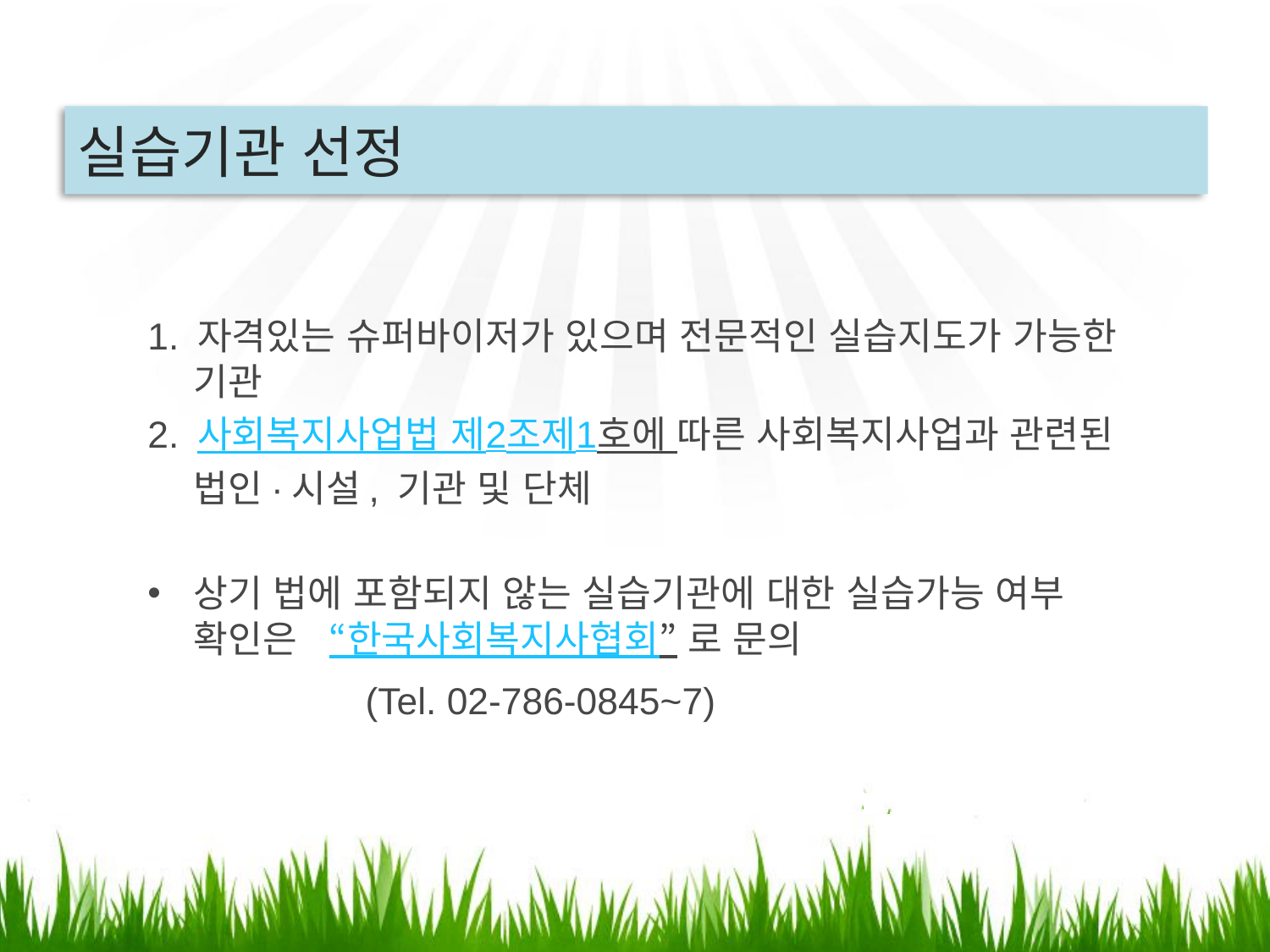

# 실습기관 선정
1. 자격있는 슈퍼바이저가 있으며 전문적인 실습지도가 가능한 기관
2. 사회복지사업법 제2조제1호에 따른 사회복지사업과 관련된 법인·시설, 기관 및 단체

상기 법에 포함되지 않는 실습기관에 대한 실습가능 여부 확인은   “한국사회복지사협회” 로 문의
                     (Tel. 02-786-0845~7)